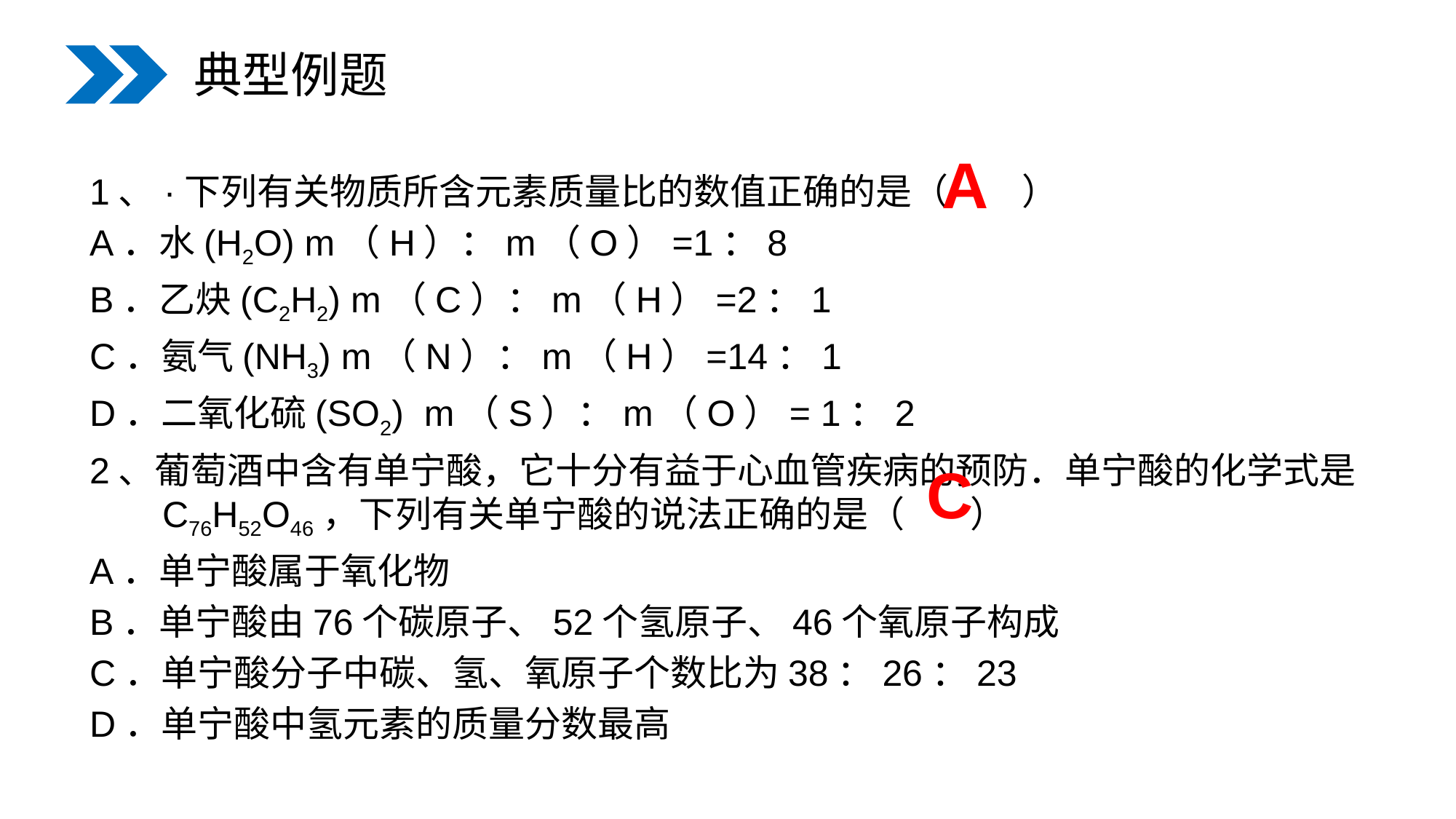

典型例题
A
1、·下列有关物质所含元素质量比的数值正确的是（         ）
A．水(H2O) m（H）：m（O）=1：8
B．乙炔(C2H2) m（C）：m（H）=2：1
C．氨气(NH3) m（N）：m（H）=14：1
D．二氧化硫(SO2)  m（S）：m（O）= 1：2
2、葡萄酒中含有单宁酸，它十分有益于心血管疾病的预防．单宁酸的化学式是C76H52O46，下列有关单宁酸的说法正确的是（        ）
A．单宁酸属于氧化物
B．单宁酸由76个碳原子、52个氢原子、46个氧原子构成
C．单宁酸分子中碳、氢、氧原子个数比为38：26：23
D．单宁酸中氢元素的质量分数最高
C